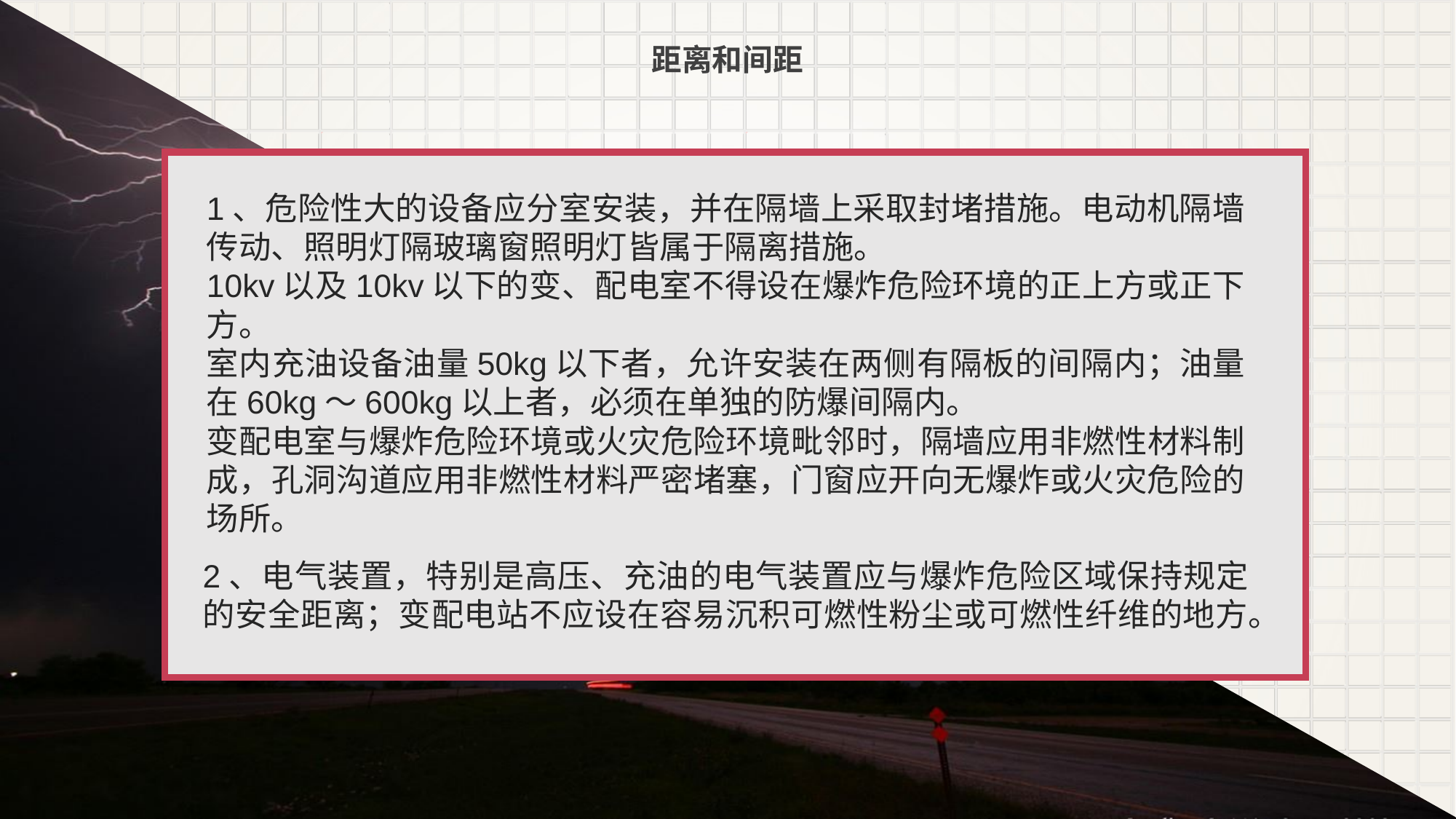

距离和间距

1、危险性大的设备应分室安装，并在隔墙上采取封堵措施。电动机隔墙传动、照明灯隔玻璃窗照明灯皆属于隔离措施。
10kv以及10kv以下的变、配电室不得设在爆炸危险环境的正上方或正下方。
室内充油设备油量50kg以下者，允许安装在两侧有隔板的间隔内；油量在60kg～600kg以上者，必须在单独的防爆间隔内。
变配电室与爆炸危险环境或火灾危险环境毗邻时，隔墙应用非燃性材料制成，孔洞沟道应用非燃性材料严密堵塞，门窗应开向无爆炸或火灾危险的场所。
2、电气装置，特别是高压、充油的电气装置应与爆炸危险区域保持规定的安全距离；变配电站不应设在容易沉积可燃性粉尘或可燃性纤维的地方。